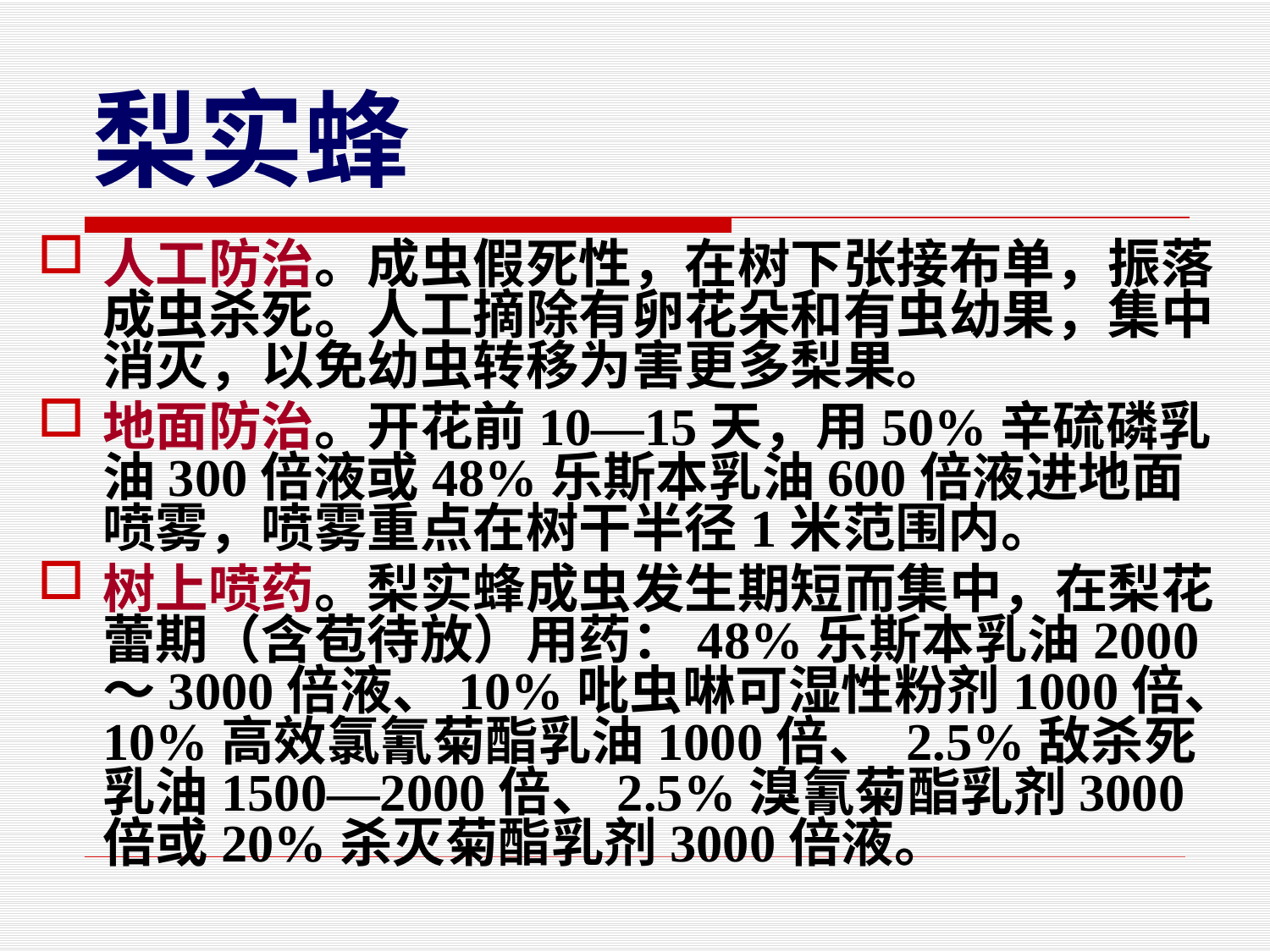

# 梨实蜂
人工防治。成虫假死性，在树下张接布单，振落成虫杀死。人工摘除有卵花朵和有虫幼果，集中消灭，以免幼虫转移为害更多梨果。
地面防治。开花前10—15天，用50%辛硫磷乳油300倍液或48%乐斯本乳油600倍液进地面喷雾，喷雾重点在树干半径1米范围内。
树上喷药。梨实蜂成虫发生期短而集中，在梨花蕾期（含苞待放）用药：48%乐斯本乳油2000～3000倍液、10%吡虫啉可湿性粉剂1000倍、10%高效氯氰菊酯乳油1000倍、 2.5%敌杀死乳油1500—2000倍、2.5%溴氰菊酯乳剂3000倍或20%杀灭菊酯乳剂3000倍液。